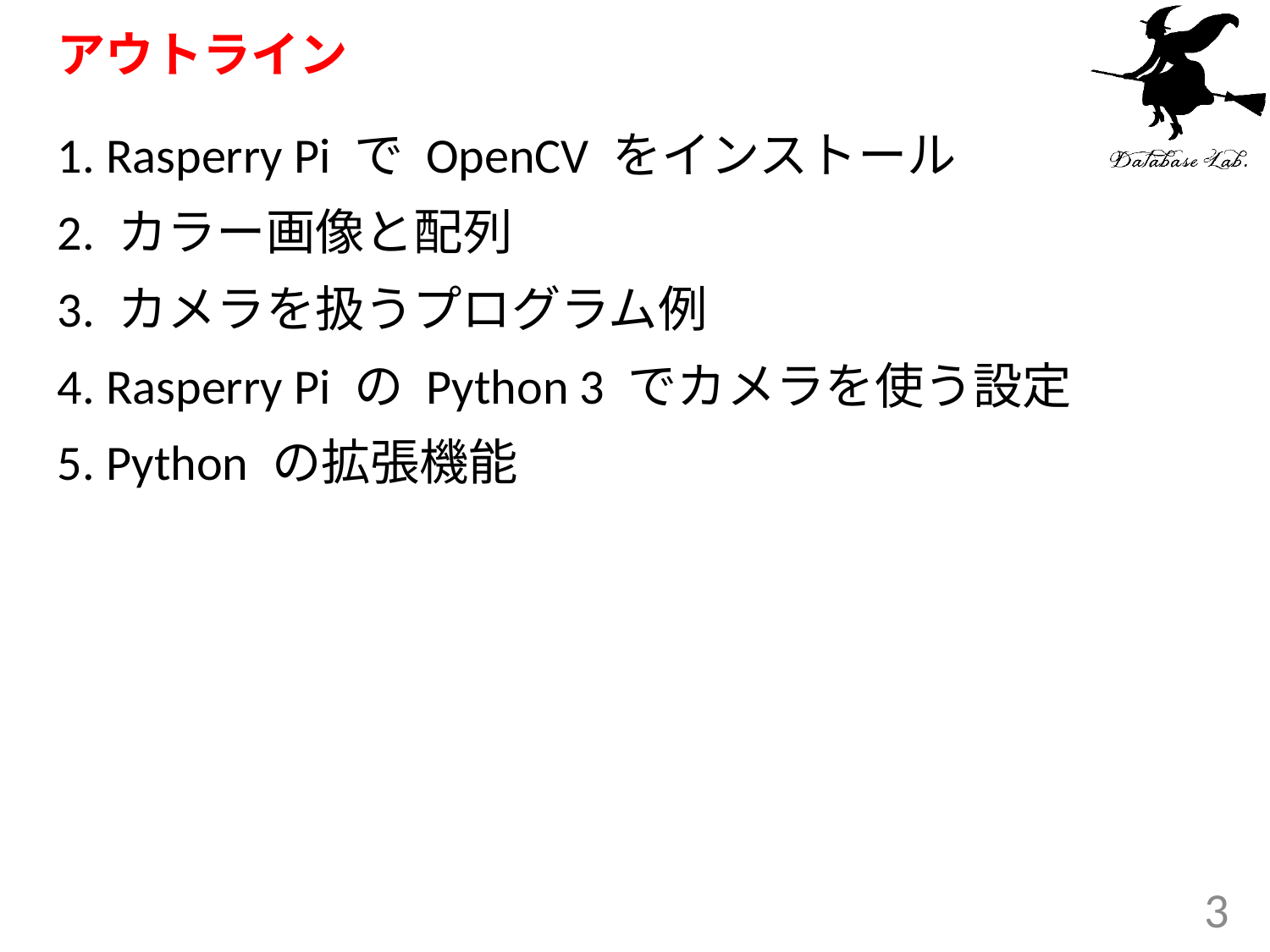

# アウトライン
1. Rasperry Pi で OpenCV をインストール
2. カラー画像と配列
3. カメラを扱うプログラム例
4. Rasperry Pi の Python 3 でカメラを使う設定
5. Python の拡張機能
3